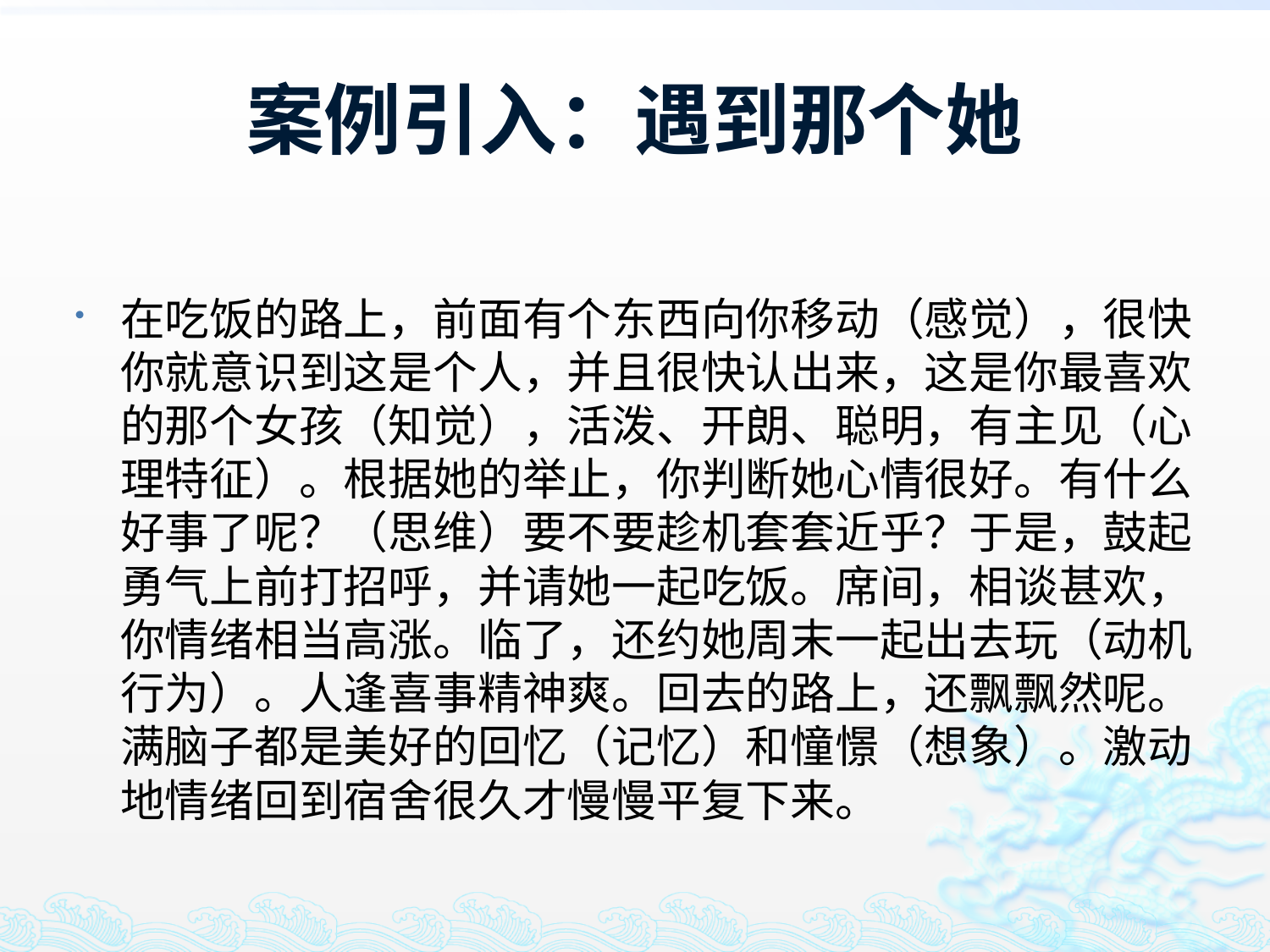

# 案例引入：遇到那个她

在吃饭的路上，前面有个东西向你移动（感觉），很快你就意识到这是个人，并且很快认出来，这是你最喜欢的那个女孩（知觉），活泼、开朗、聪明，有主见（心理特征）。根据她的举止，你判断她心情很好。有什么好事了呢？（思维）要不要趁机套套近乎？于是，鼓起勇气上前打招呼，并请她一起吃饭。席间，相谈甚欢，你情绪相当高涨。临了，还约她周末一起出去玩（动机行为）。人逢喜事精神爽。回去的路上，还飘飘然呢。满脑子都是美好的回忆（记忆）和憧憬（想象）。激动地情绪回到宿舍很久才慢慢平复下来。